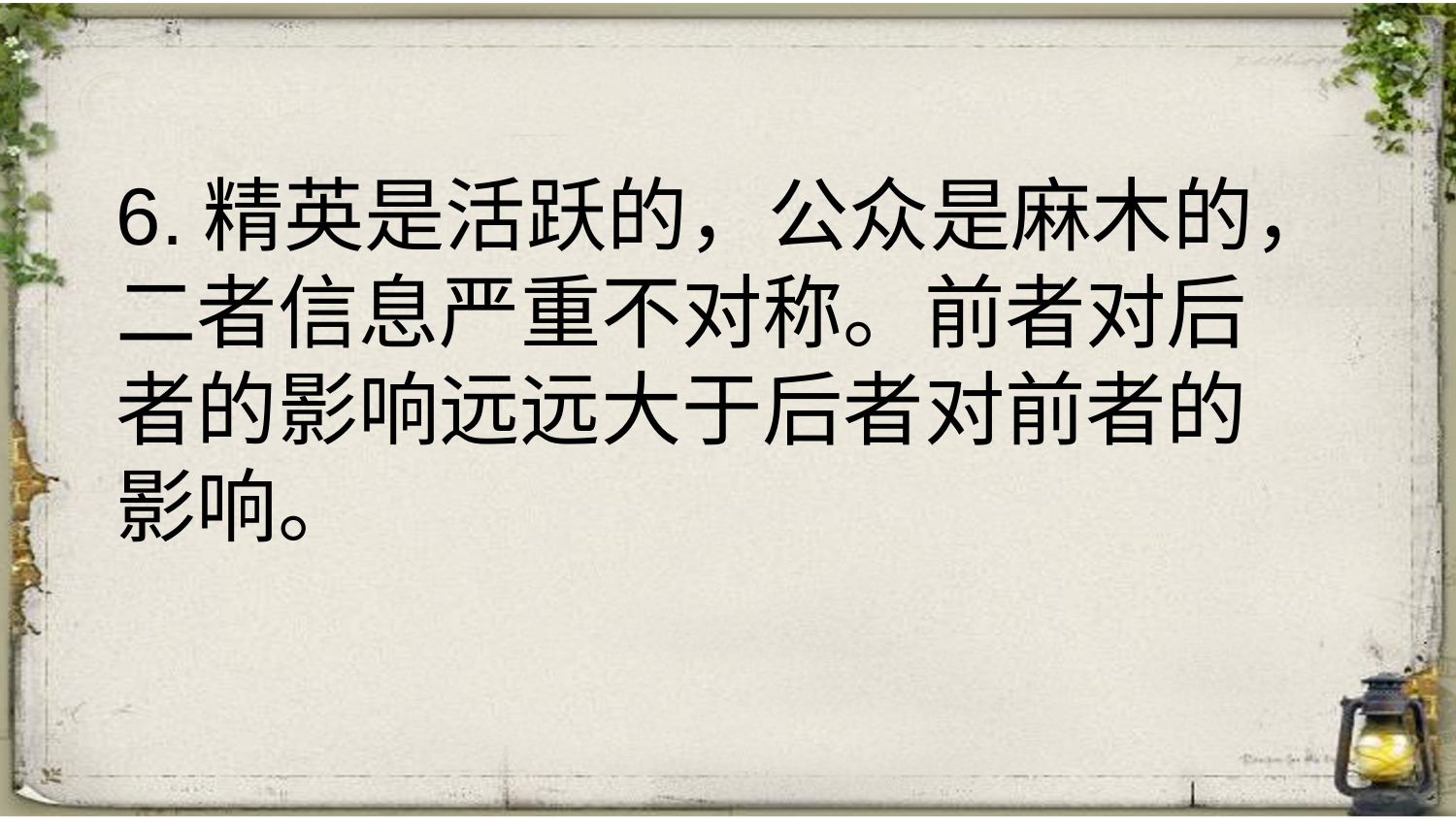

6.精英是活跃的，公众是麻木的，二者信息严重不对称。前者对后者的影响远远大于后者对前者的影响。